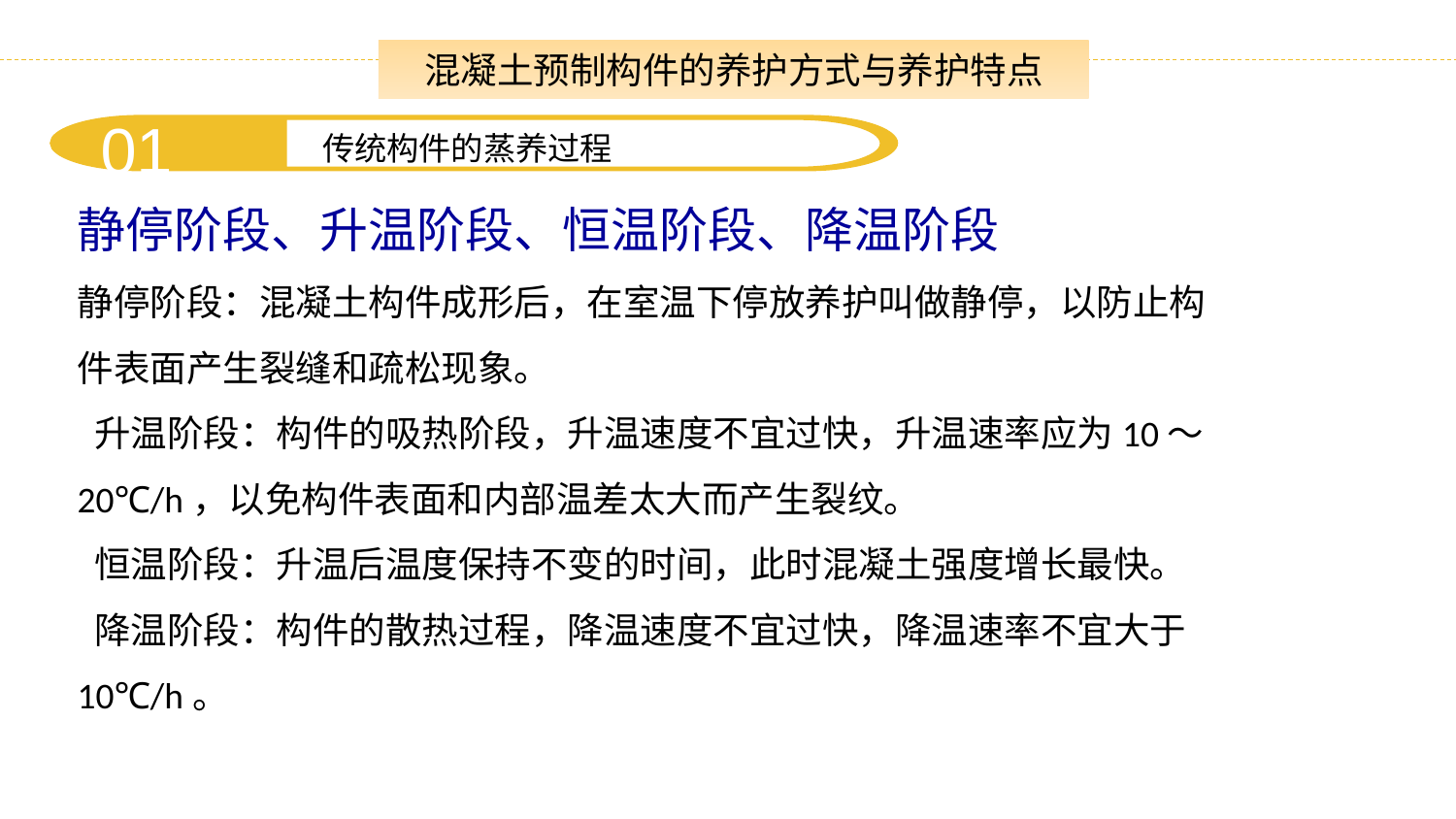

混凝土预制构件的养护方式与养护特点
01

传统构件的蒸养过程
静停阶段、升温阶段、恒温阶段、降温阶段
静停阶段：混凝土构件成形后，在室温下停放养护叫做静停，以防止构件表面产生裂缝和疏松现象。
 升温阶段：构件的吸热阶段，升温速度不宜过快，升温速率应为10～20℃/h，以免构件表面和内部温差太大而产生裂纹。
 恒温阶段：升温后温度保持不变的时间，此时混凝土强度增长最快。
 降温阶段：构件的散热过程，降温速度不宜过快，降温速率不宜大于10℃/h。